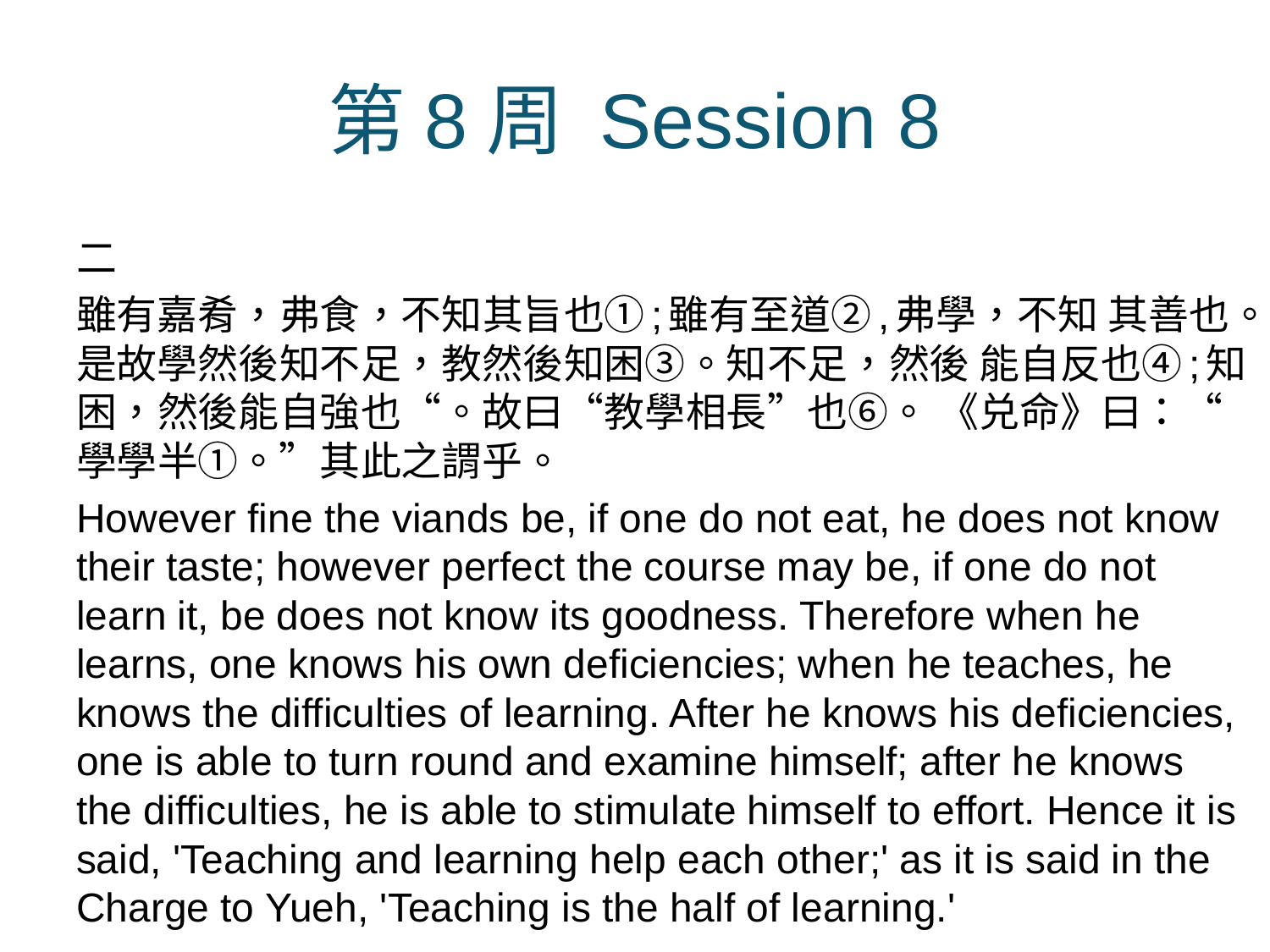

# 第8周 Session 8
二
雖有嘉肴，弗食，不知其旨也①;雖有至道②,弗學，不知 其善也。是故學然後知不足，教然後知困③。知不足，然後 能自反也④;知困，然後能自強也“。故曰“教學相長”也⑥。 《兑命》曰：“學學半①。”其此之謂乎。
However fine the viands be, if one do not eat, he does not know their taste; however perfect the course may be, if one do not learn it, be does not know its goodness. Therefore when he learns, one knows his own deficiencies; when he teaches, he knows the difficulties of learning. After he knows his deficiencies, one is able to turn round and examine himself; after he knows the difficulties, he is able to stimulate himself to effort. Hence it is said, 'Teaching and learning help each other;' as it is said in the Charge to Yueh, 'Teaching is the half of learning.'